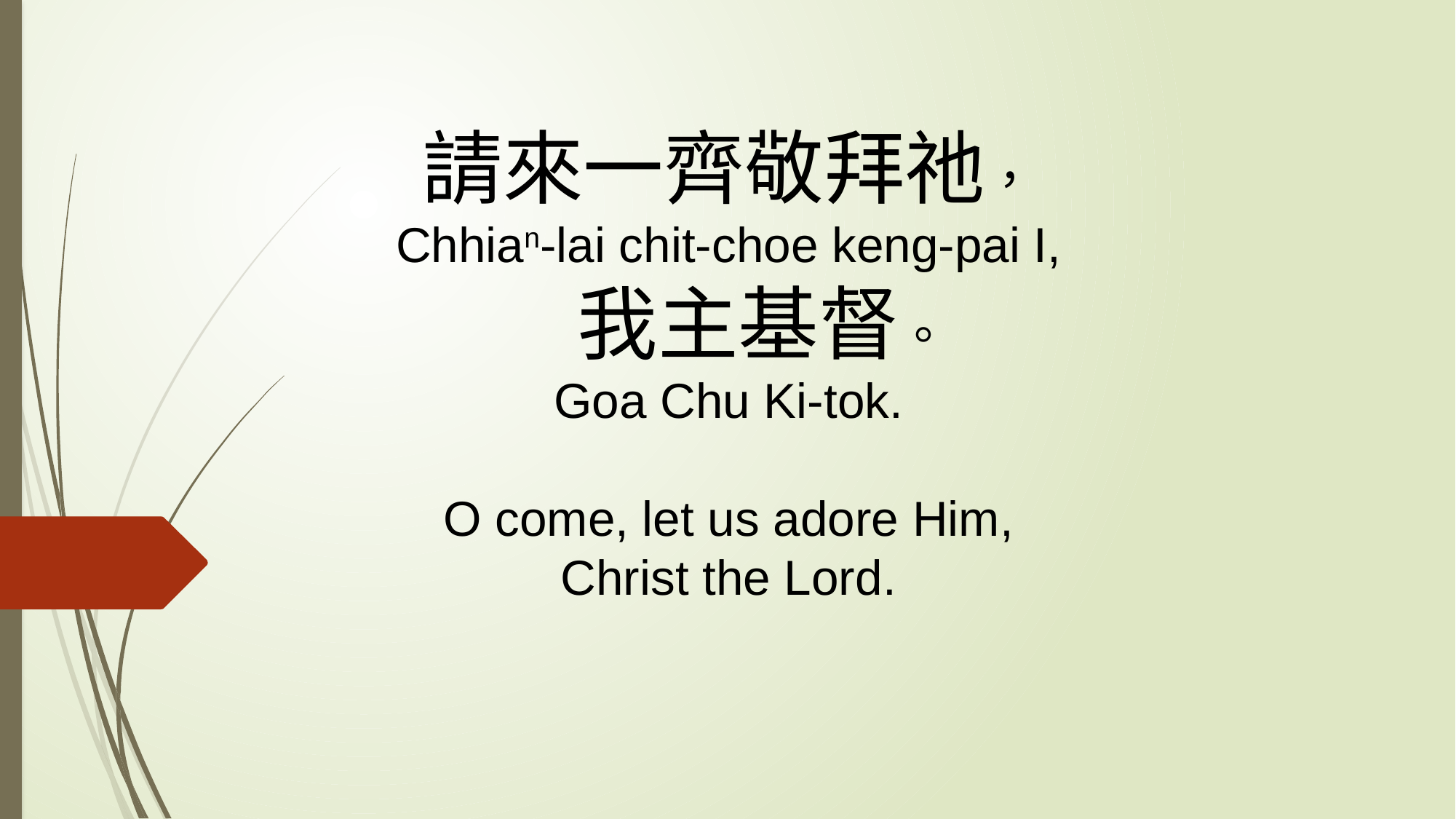

# 請來一齊敬拜祂， Chhian-lai chit-choe keng-pai I, 我主基督。 Goa Chu Ki-tok. O come, let us adore Him, Christ the Lord.